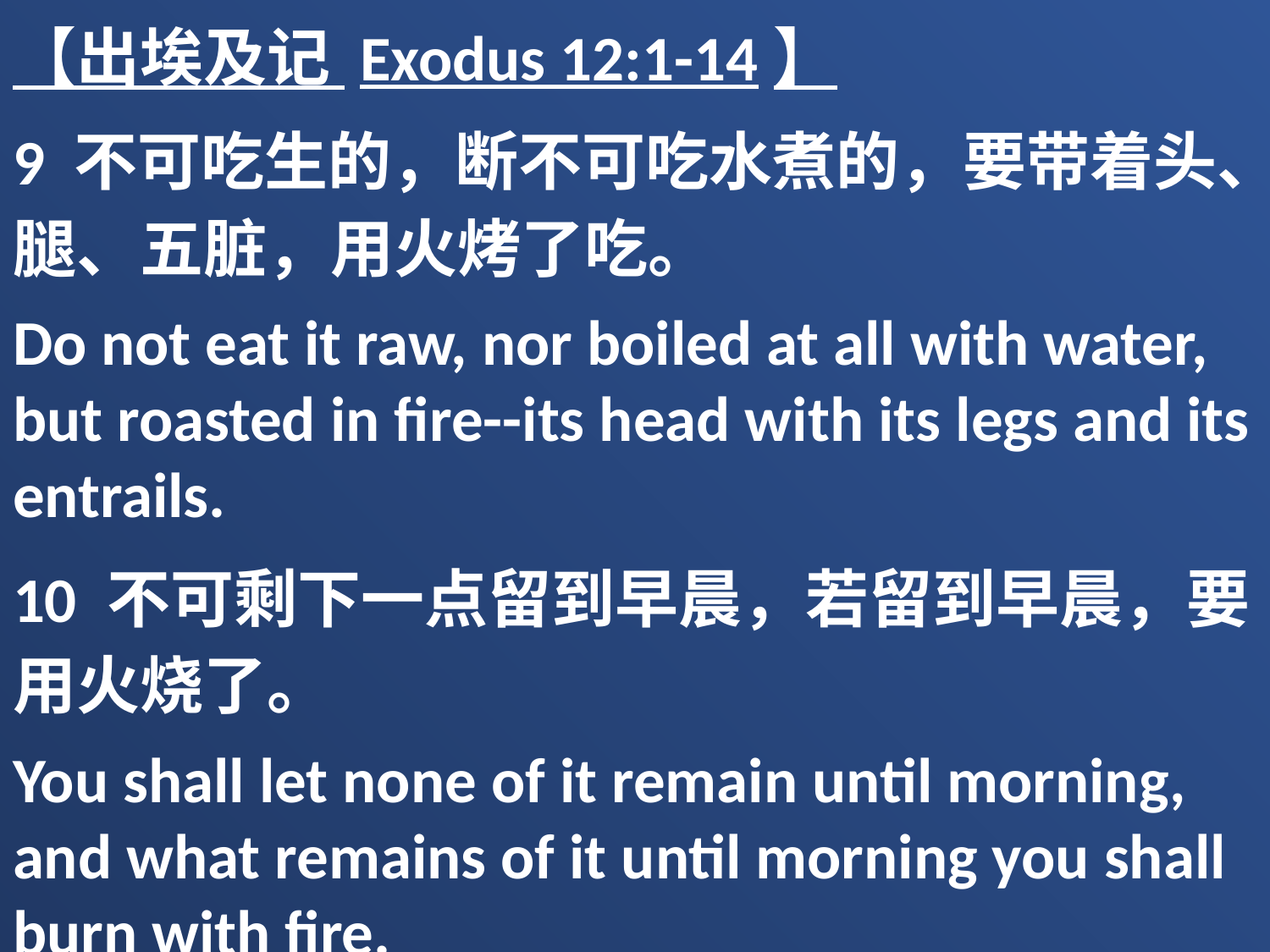

【出埃及记 Exodus 12:1-14】
9 不可吃生的，断不可吃水煮的，要带着头、腿、五脏，用火烤了吃。
Do not eat it raw, nor boiled at all with water, but roasted in fire--its head with its legs and its entrails.
10 不可剩下一点留到早晨，若留到早晨，要用火烧了。
You shall let none of it remain until morning, and what remains of it until morning you shall burn with fire.